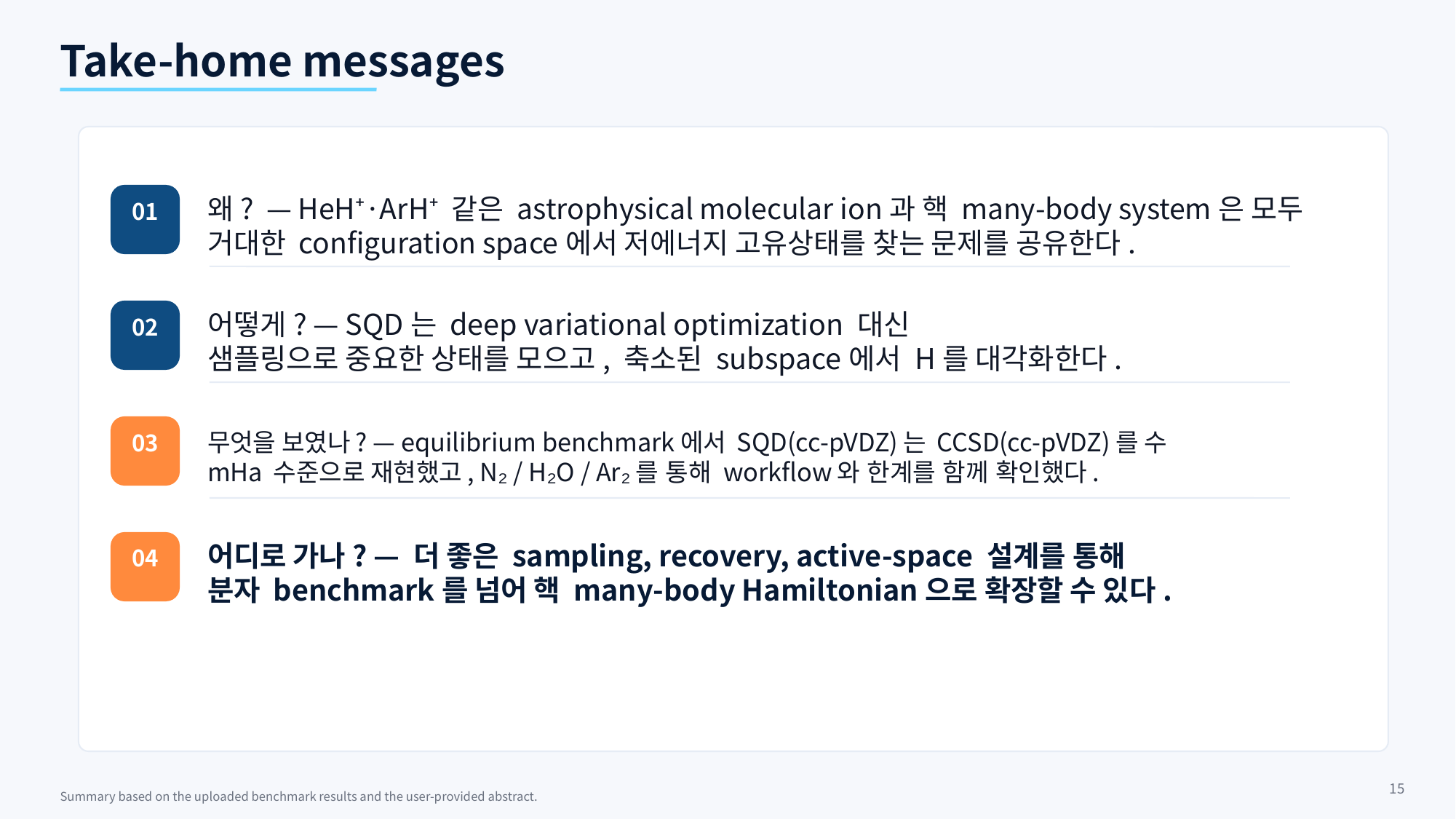

Take-home messages

왜?  — HeH⁺·ArH⁺ 같은 astrophysical molecular ion과 핵 many-body system은 모두
거대한 configuration space에서 저에너지 고유상태를 찾는 문제를 공유한다.
01

어떻게? — SQD는 deep variational optimization 대신
샘플링으로 중요한 상태를 모으고, 축소된 subspace에서 H를 대각화한다.
02

무엇을 보였나? — equilibrium benchmark에서 SQD(cc-pVDZ)는 CCSD(cc-pVDZ)를 수 mHa 수준으로 재현했고, N₂ / H₂O / Ar₂를 통해 workflow와 한계를 함께 확인했다.
03

어디로 가나? — 더 좋은 sampling, recovery, active-space 설계를 통해
분자 benchmark를 넘어 핵 many-body Hamiltonian으로 확장할 수 있다.
04
15
Summary based on the uploaded benchmark results and the user-provided abstract.